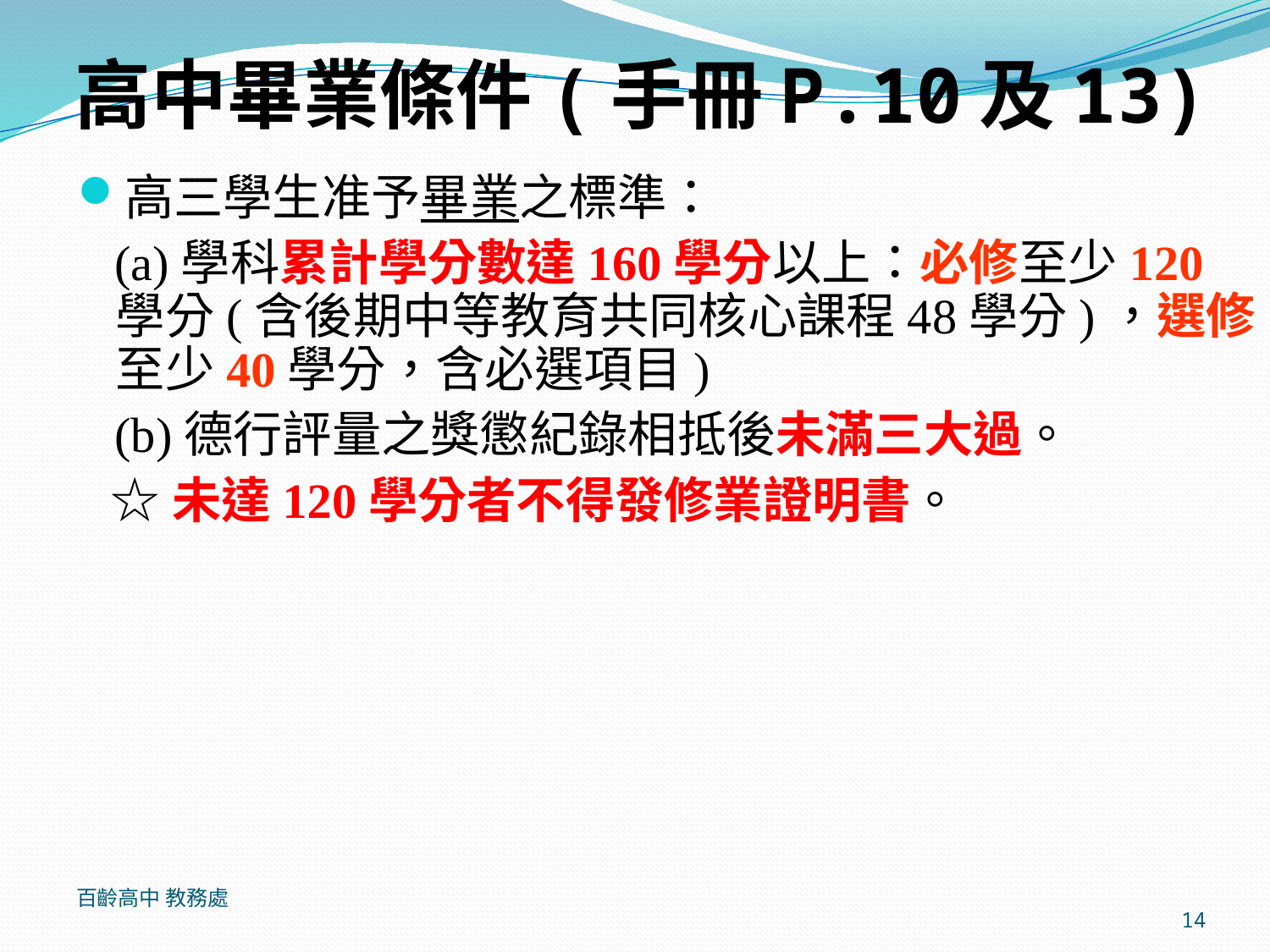

# 高中畢業條件(手冊P.10及13)
高三學生准予畢業之標準：
   (a)學科累計學分數達160學分以上：必修至少120學分(含後期中等教育共同核心課程48學分)，選修至少40學分，含必選項目)
   (b)德行評量之獎懲紀錄相抵後未滿三大過。
   ☆未達120學分者不得發修業證明書。

百齡高中 教務處
14